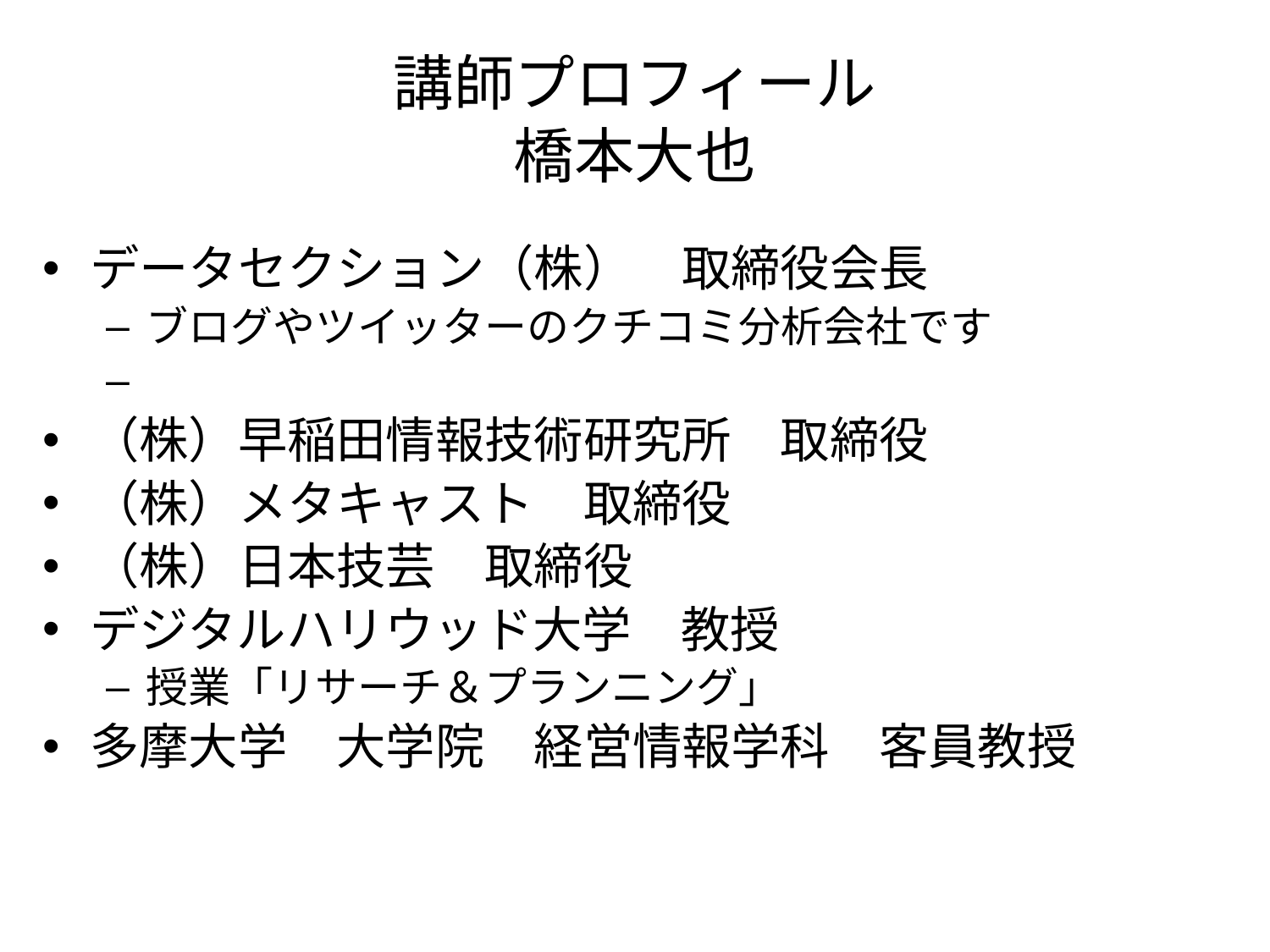

# 講師プロフィール 橋本大也
データセクション（株）　取締役会長
ブログやツイッターのクチコミ分析会社です

（株）早稲田情報技術研究所　取締役
（株）メタキャスト　取締役
（株）日本技芸　取締役
デジタルハリウッド大学　教授
授業「リサーチ＆プランニング」
多摩大学　大学院　経営情報学科　客員教授